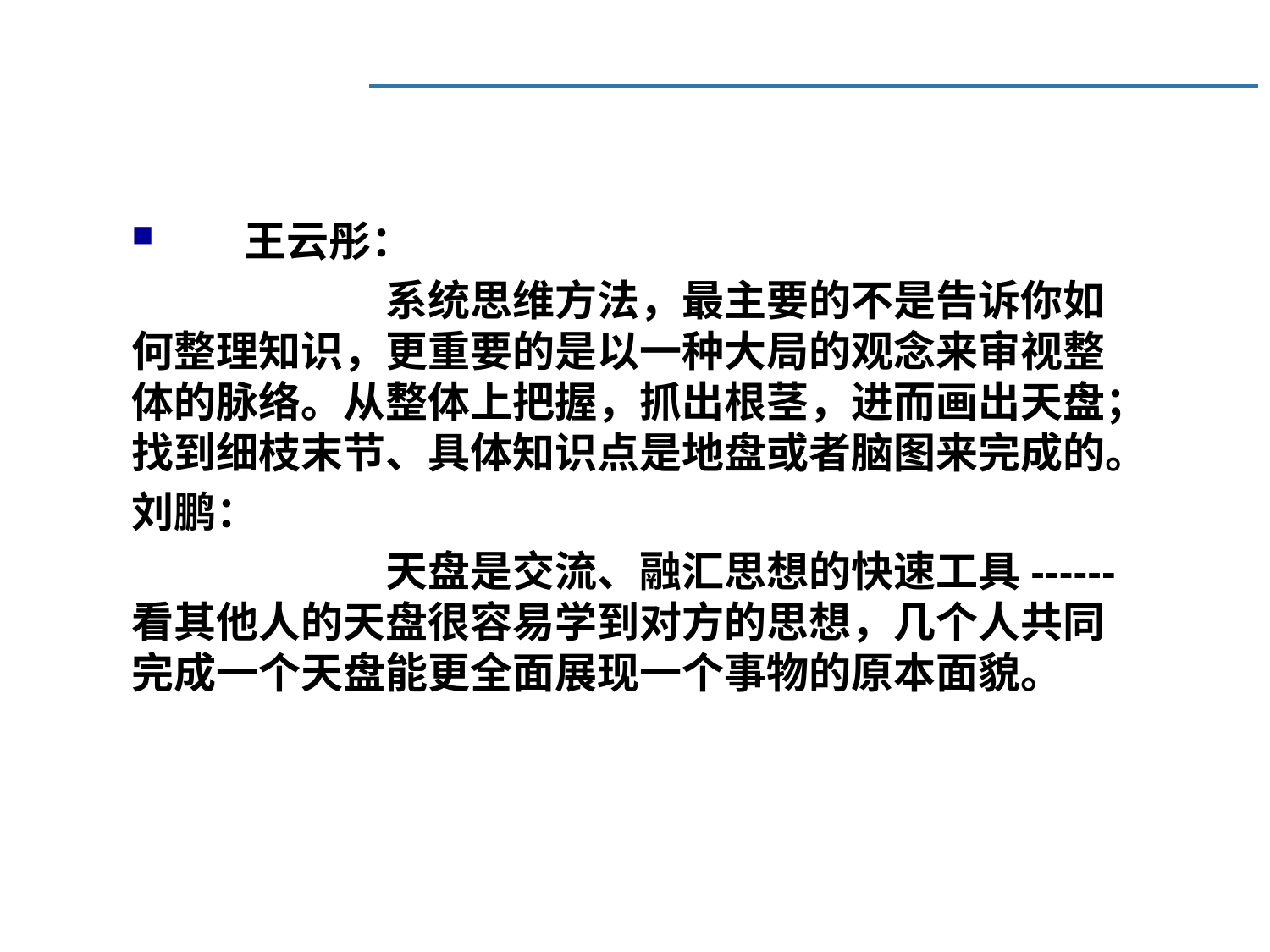

王云彤：
		系统思维方法，最主要的不是告诉你如何整理知识，更重要的是以一种大局的观念来审视整体的脉络。从整体上把握，抓出根茎，进而画出天盘；找到细枝末节、具体知识点是地盘或者脑图来完成的。
刘鹏：
		天盘是交流、融汇思想的快速工具------看其他人的天盘很容易学到对方的思想，几个人共同完成一个天盘能更全面展现一个事物的原本面貌。